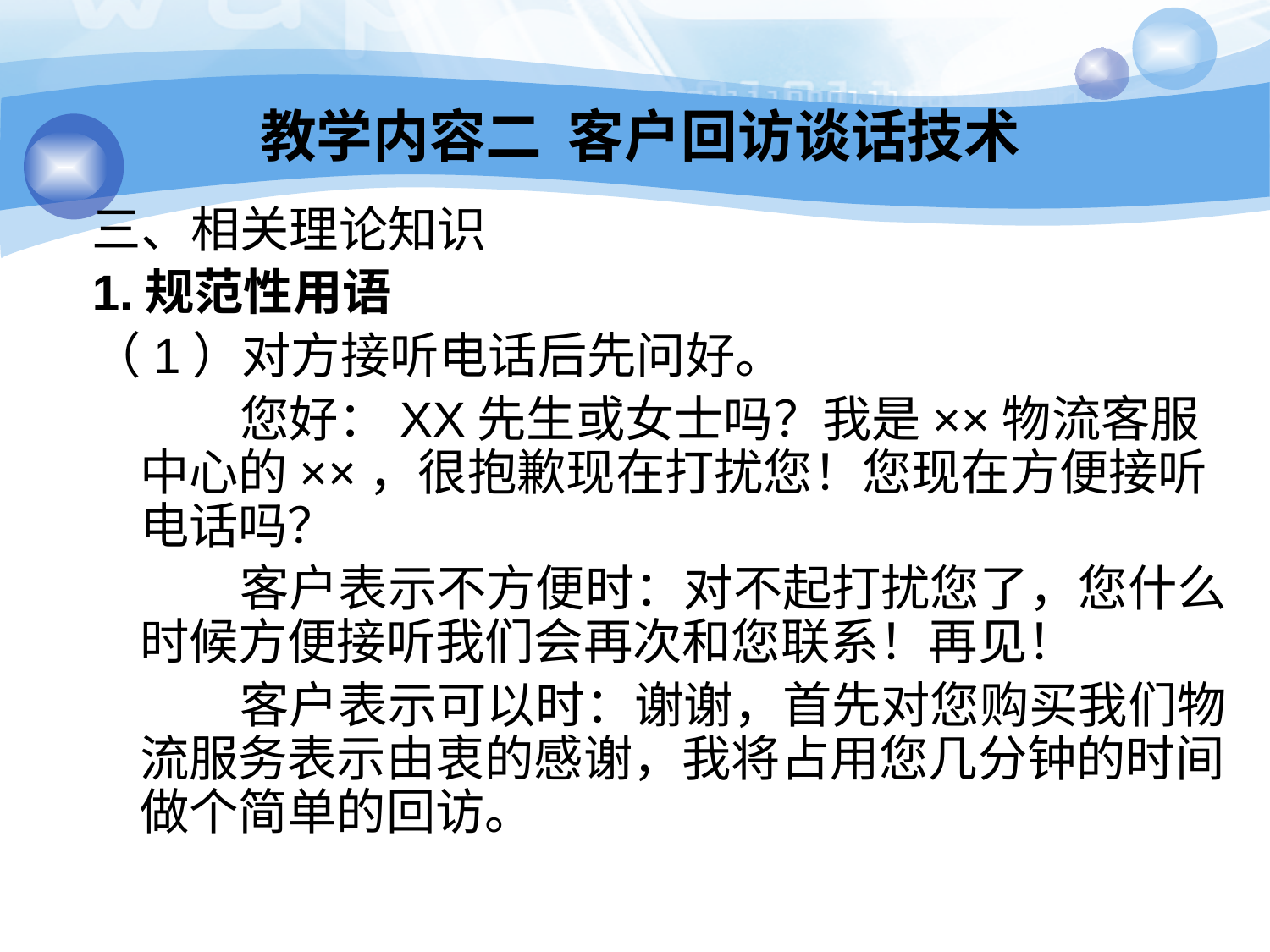

教学内容二  客户回访谈话技术
三、相关理论知识
1.规范性用语
（1）对方接听电话后先问好。
　　　您好：XX先生或女士吗？我是××物流客服中心的××，很抱歉现在打扰您！您现在方便接听电话吗？
　　　客户表示不方便时：对不起打扰您了，您什么时候方便接听我们会再次和您联系！再见！
　　　客户表示可以时：谢谢，首先对您购买我们物流服务表示由衷的感谢，我将占用您几分钟的时间做个简单的回访。